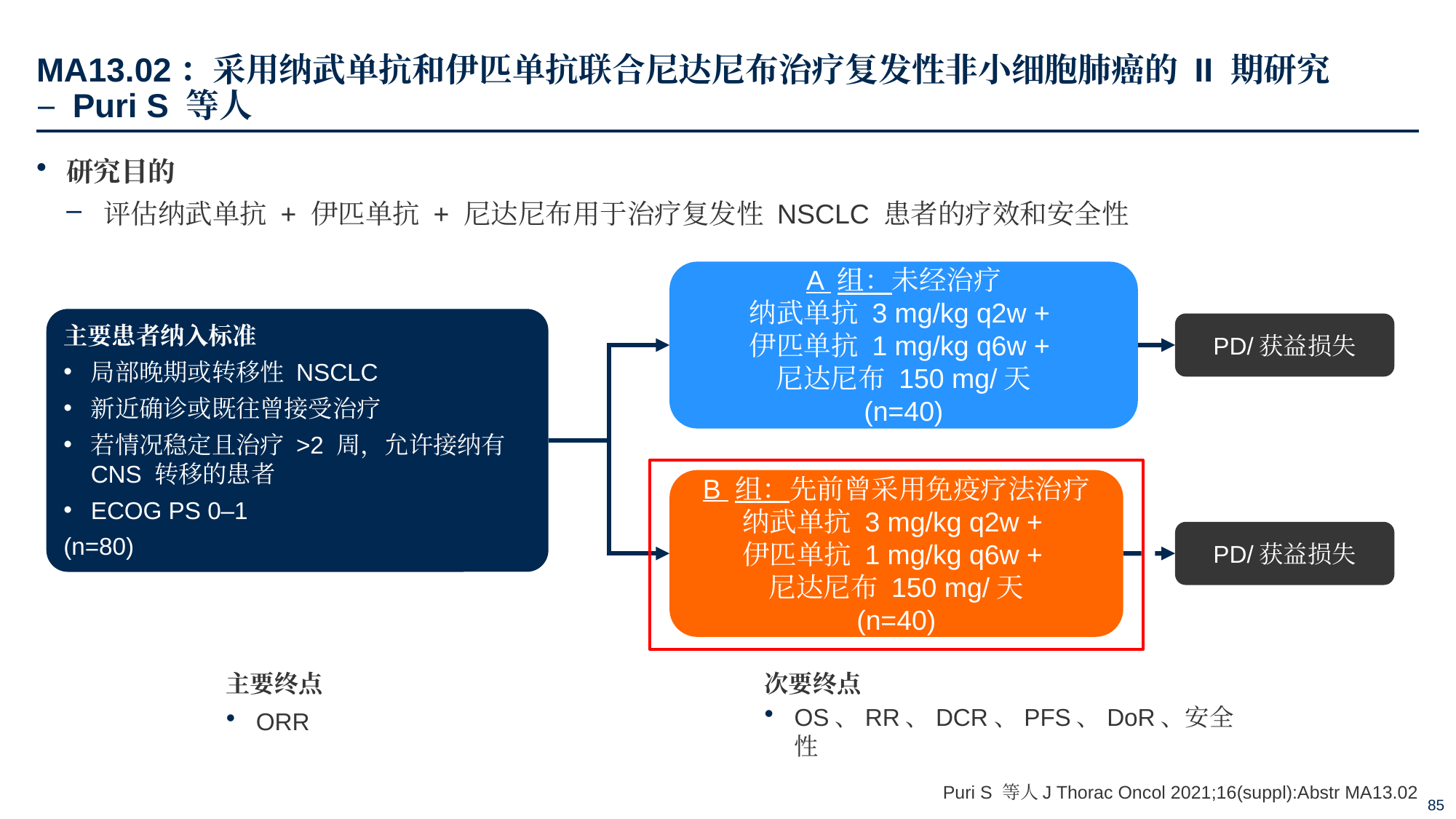

# MA13.02：采用纳武单抗和伊匹单抗联合尼达尼布治疗复发性非小细胞肺癌的 II 期研究 – Puri S 等人
研究目的
评估纳武单抗 + 伊匹单抗 + 尼达尼布用于治疗复发性 NSCLC 患者的疗效和安全性
A 组：未经治疗
纳武单抗 3 mg/kg q2w +
伊匹单抗 1 mg/kg q6w +
尼达尼布 150 mg/天
(n=40)
主要患者纳入标准
局部晚期或转移性 NSCLC
新近确诊或既往曾接受治疗
若情况稳定且治疗 >2 周，允许接纳有 CNS 转移的患者
ECOG PS 0–1
(n=80)
PD/获益损失

B 组：先前曾采用免疫疗法治疗
纳武单抗 3 mg/kg q2w +
伊匹单抗 1 mg/kg q6w +
尼达尼布 150 mg/天
(n=40)
PD/获益损失
主要终点
ORR
次要终点
OS、RR、DCR、PFS、DoR、安全性
Puri S 等人J Thorac Oncol 2021;16(suppl):Abstr MA13.02